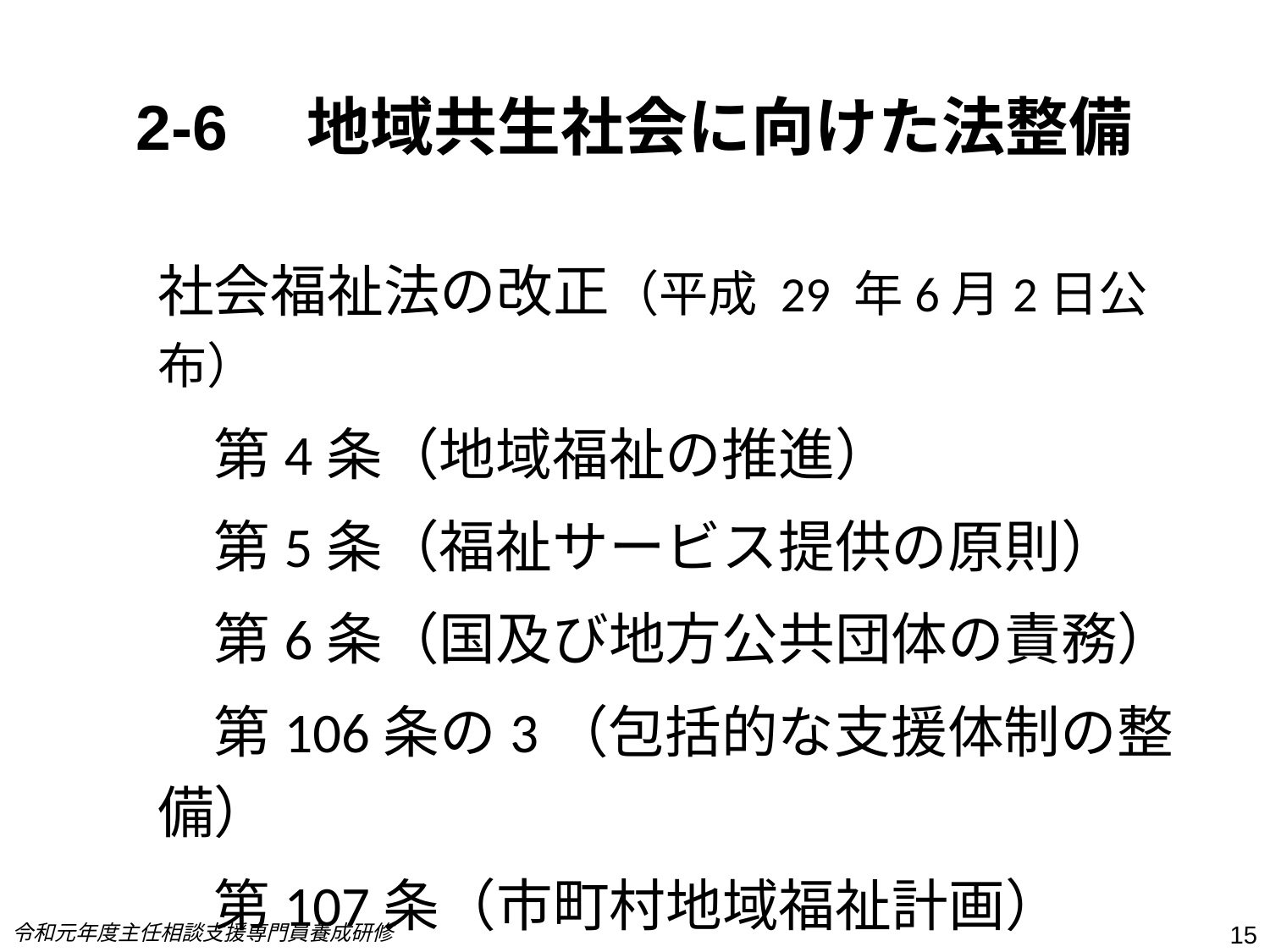

# 2-6　地域共生社会に向けた法整備
社会福祉法の改正（平成 29 年6月2日公布）
　第4条（地域福祉の推進）
　第5条（福祉サービス提供の原則）
　第6条（国及び地方公共団体の責務）
　第106条の3（包括的な支援体制の整備）
　第107条（市町村地域福祉計画）
令和元年度主任相談支援専門員養成研修
15